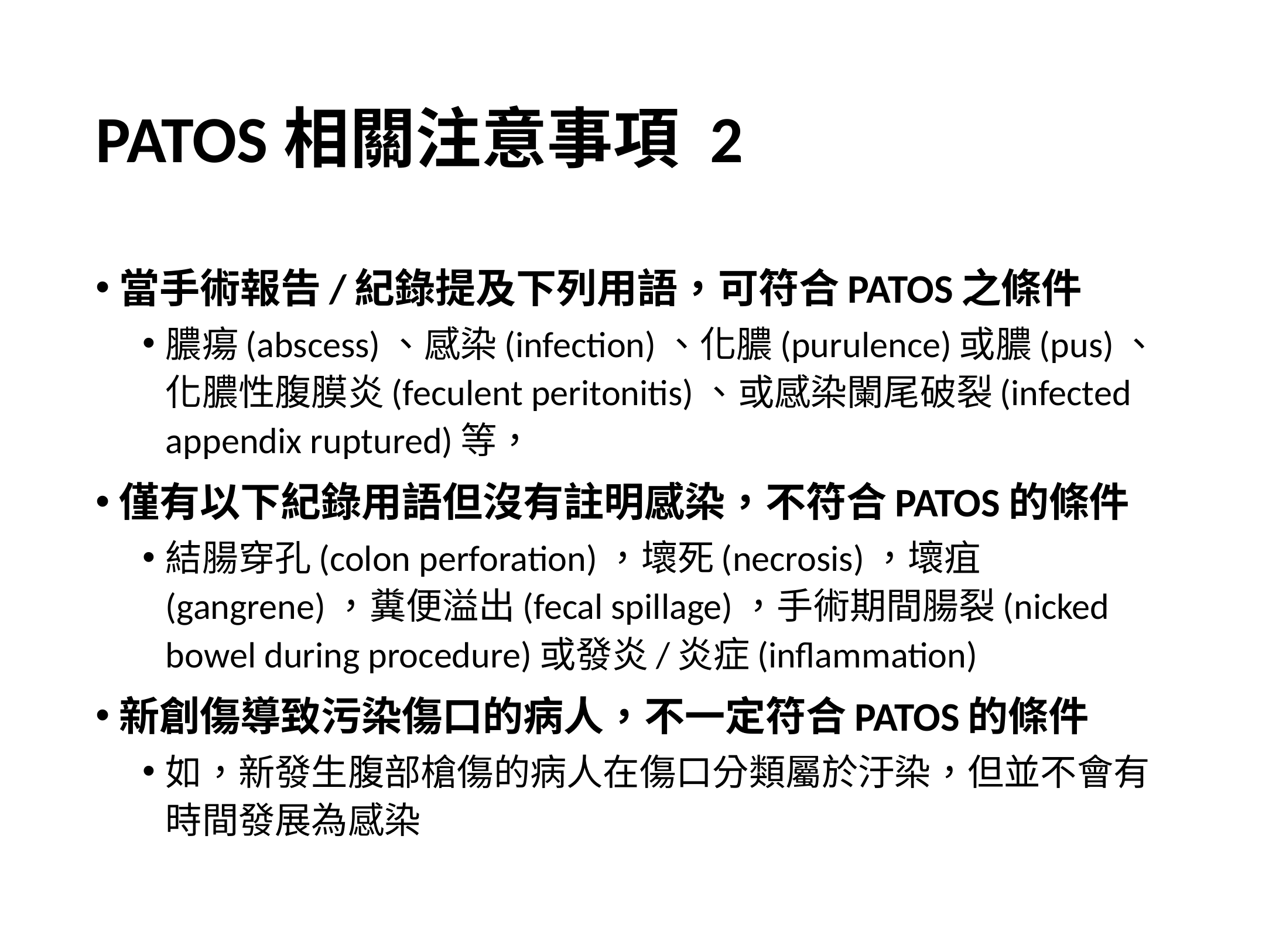

# PATOS相關注意事項 2
當手術報告/紀錄提及下列用語，可符合PATOS之條件
膿瘍(abscess)、感染(infection)、化膿(purulence)或膿(pus)、化膿性腹膜炎(feculent peritonitis)、或感染闌尾破裂(infected appendix ruptured)等，
僅有以下紀錄用語但沒有註明感染，不符合PATOS的條件
結腸穿孔(colon perforation)，壞死(necrosis)，壞疽(gangrene)，糞便溢出(fecal spillage)，手術期間腸裂(nicked bowel during procedure)或發炎/炎症(inflammation)
新創傷導致污染傷口的病人，不一定符合PATOS的條件
如，新發生腹部槍傷的病人在傷口分類屬於汙染，但並不會有時間發展為感染